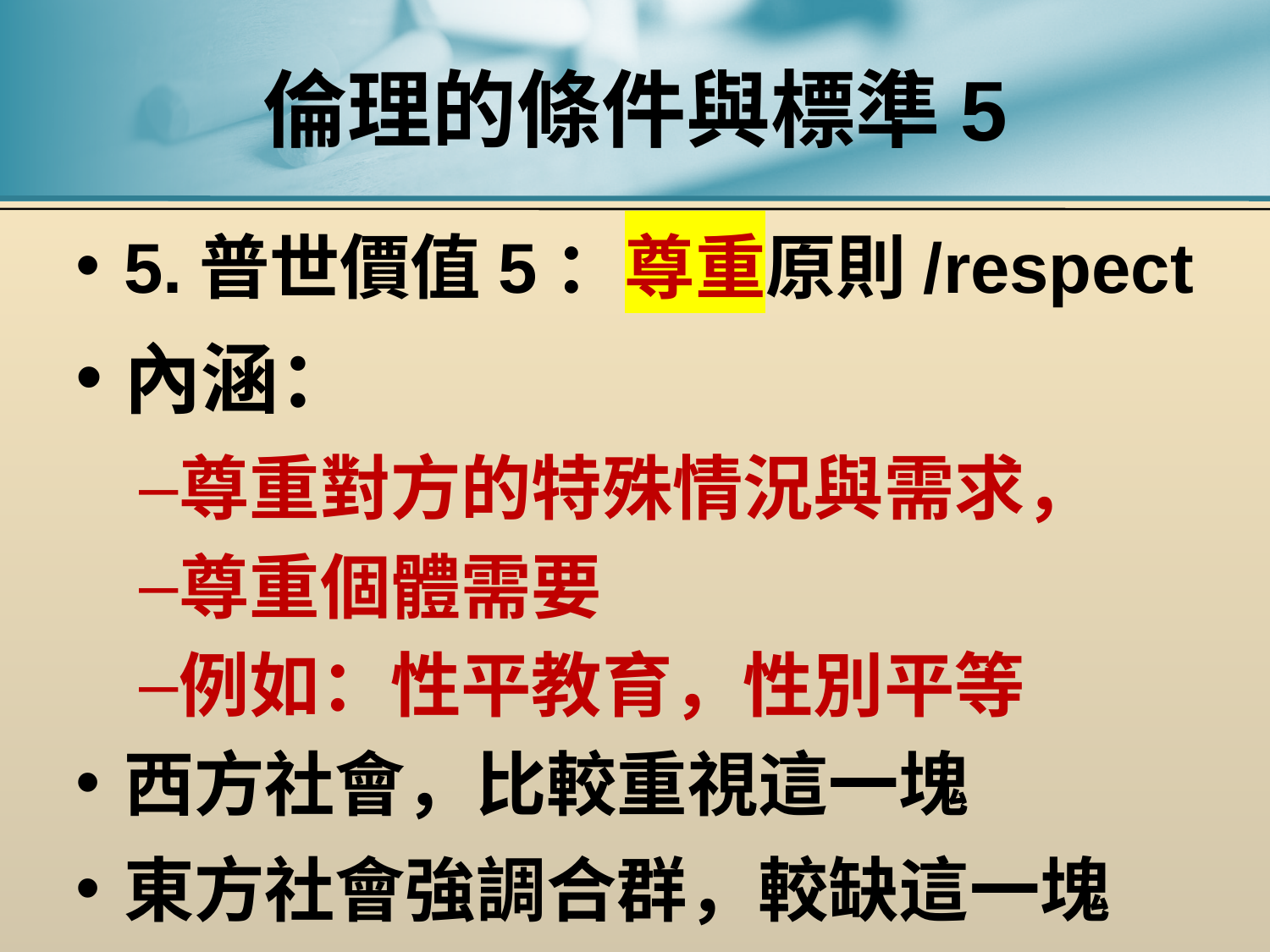

# 倫理的條件與標準5
5.普世價值5：尊重原則/respect
內涵：
尊重對方的特殊情況與需求，
尊重個體需要
例如：性平教育，性別平等
西方社會，比較重視這一塊
東方社會強調合群，較缺這一塊